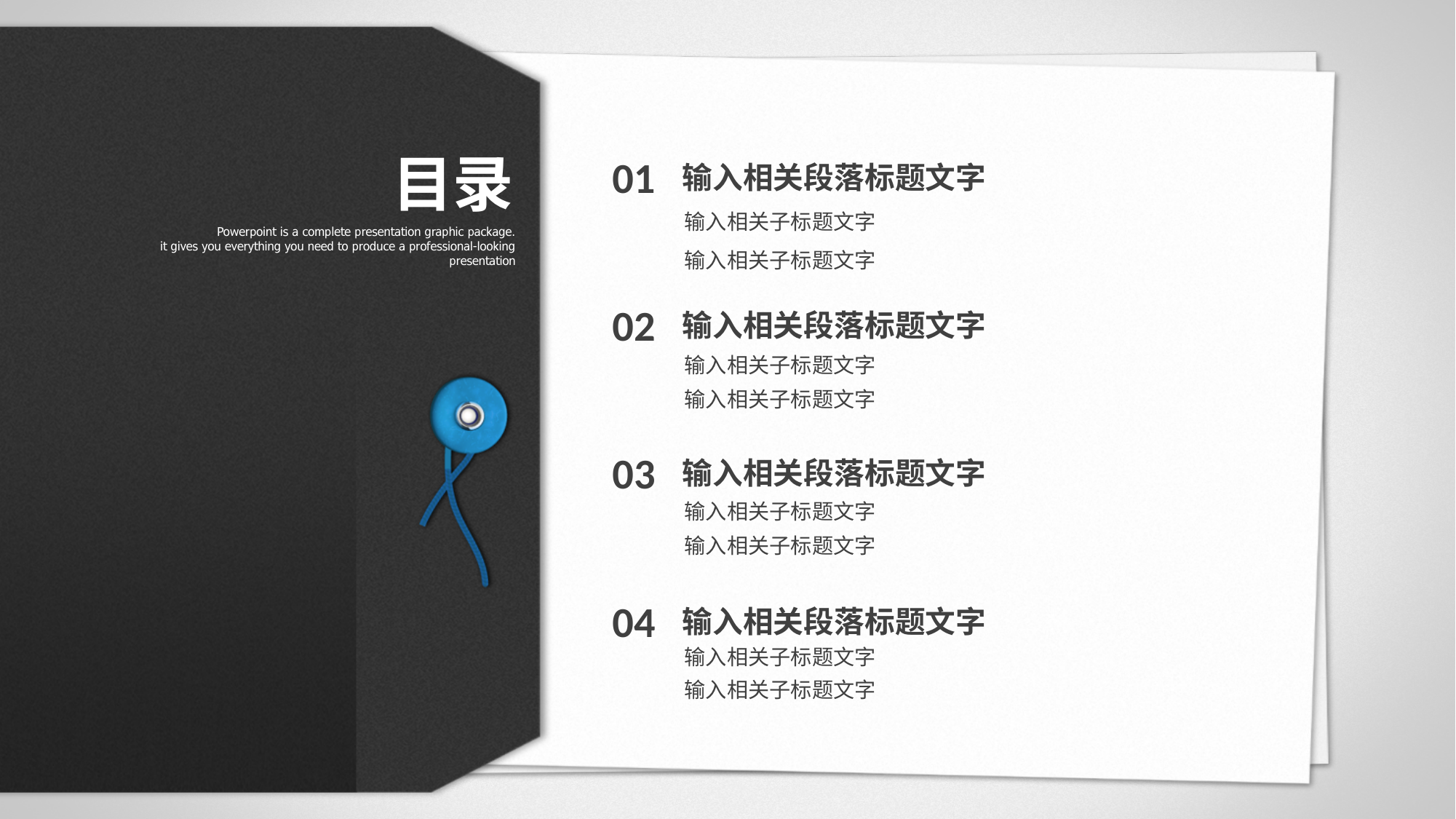

目录
01
输入相关段落标题文字
输入相关子标题文字
Powerpoint is a complete presentation graphic package.
it gives you everything you need to produce a professional-looking presentation
输入相关子标题文字
02
输入相关段落标题文字
输入相关子标题文字
输入相关子标题文字
03
输入相关段落标题文字
输入相关子标题文字
输入相关子标题文字
04
输入相关段落标题文字
输入相关子标题文字
输入相关子标题文字